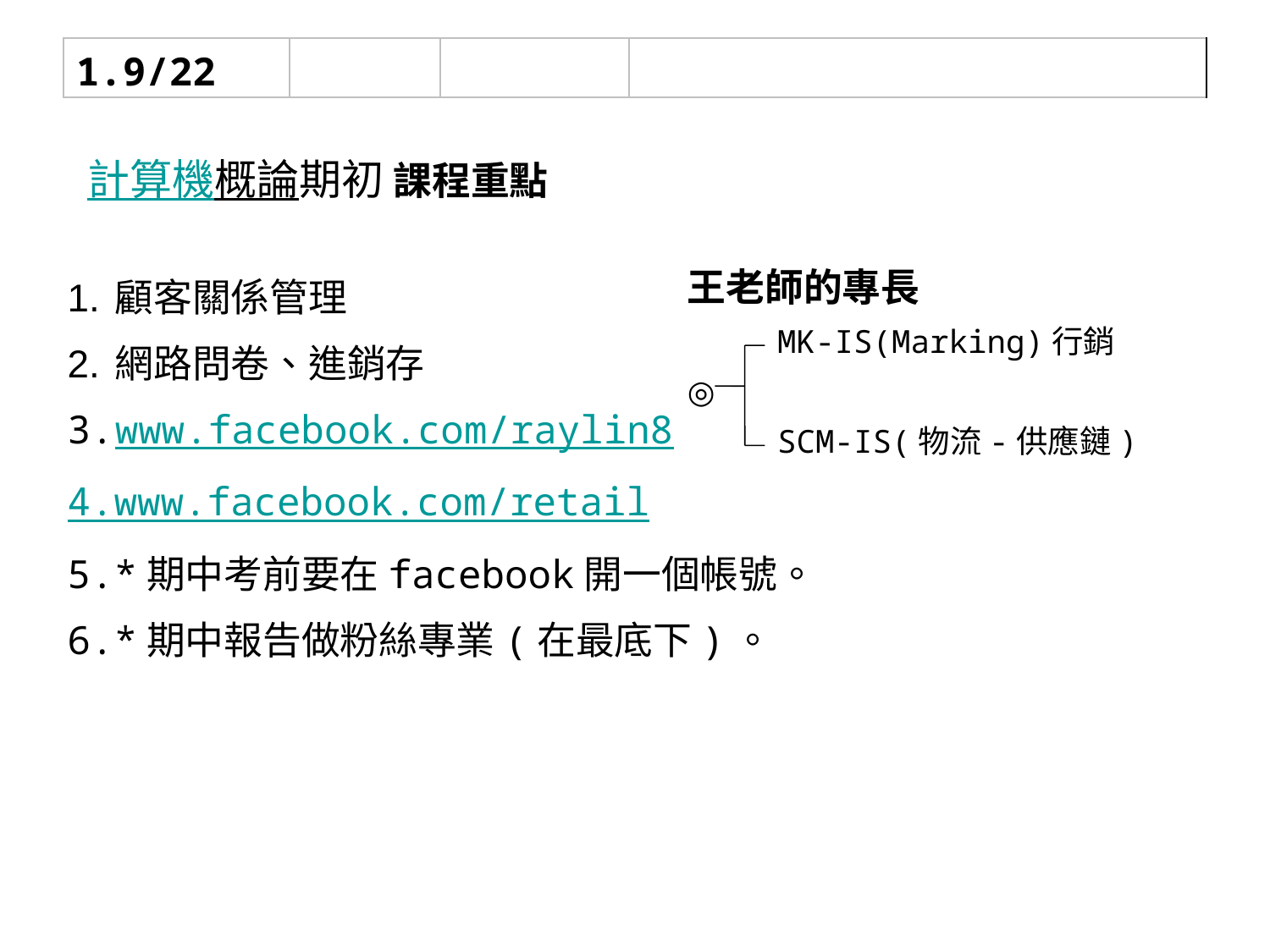

| 1.9/22 |  |  |  |
| --- | --- | --- | --- |
計算機概論期初 課程重點
王老師的專長
MK-IS(Marking)行銷

◎
SCM-IS(物流-供應鏈)

顧客關係管理
網路問卷、進銷存
www.facebook.com/raylin8
4.www.facebook.com/retail
5.*期中考前要在facebook開一個帳號。
6.*期中報告做粉絲專業(在最底下)。